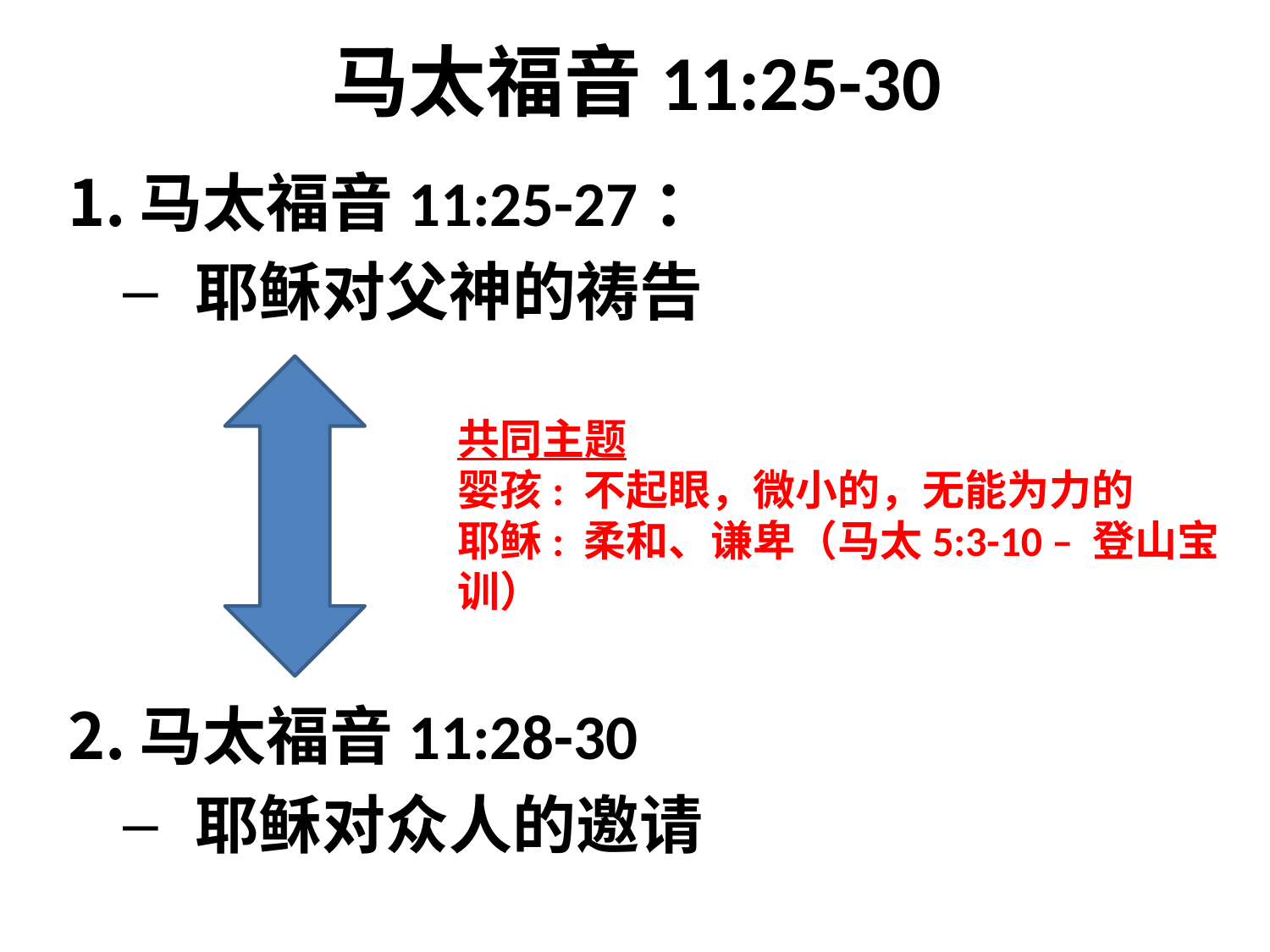

# 马太福音11:25-30
马太福音11:25-27：
耶稣对父神的祷告

马太福音11:28-30
耶稣对众人的邀请

共同主题
婴孩: 不起眼，微小的，无能为力的
耶稣: 柔和、谦卑（马太5:3-10 – 登山宝训）